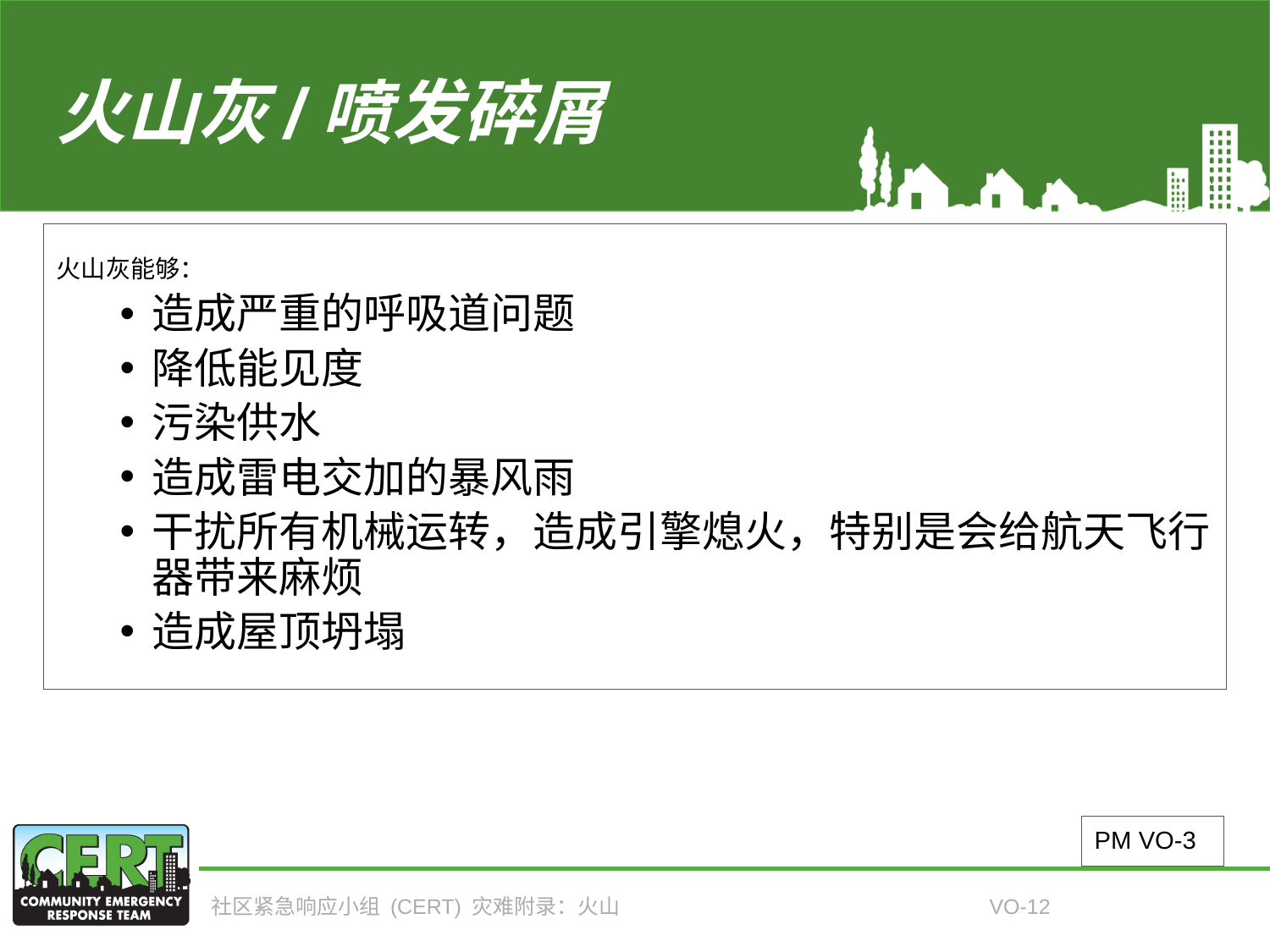

# 火山灰/喷发碎屑
火山灰能够：
造成严重的呼吸道问题
降低能见度
污染供水
造成雷电交加的暴风雨
干扰所有机械运转，造成引擎熄火，特别是会给航天飞行器带来麻烦
造成屋顶坍塌
PM VO-3
社区紧急响应小组 (CERT) 灾难附录：火山
VO-12